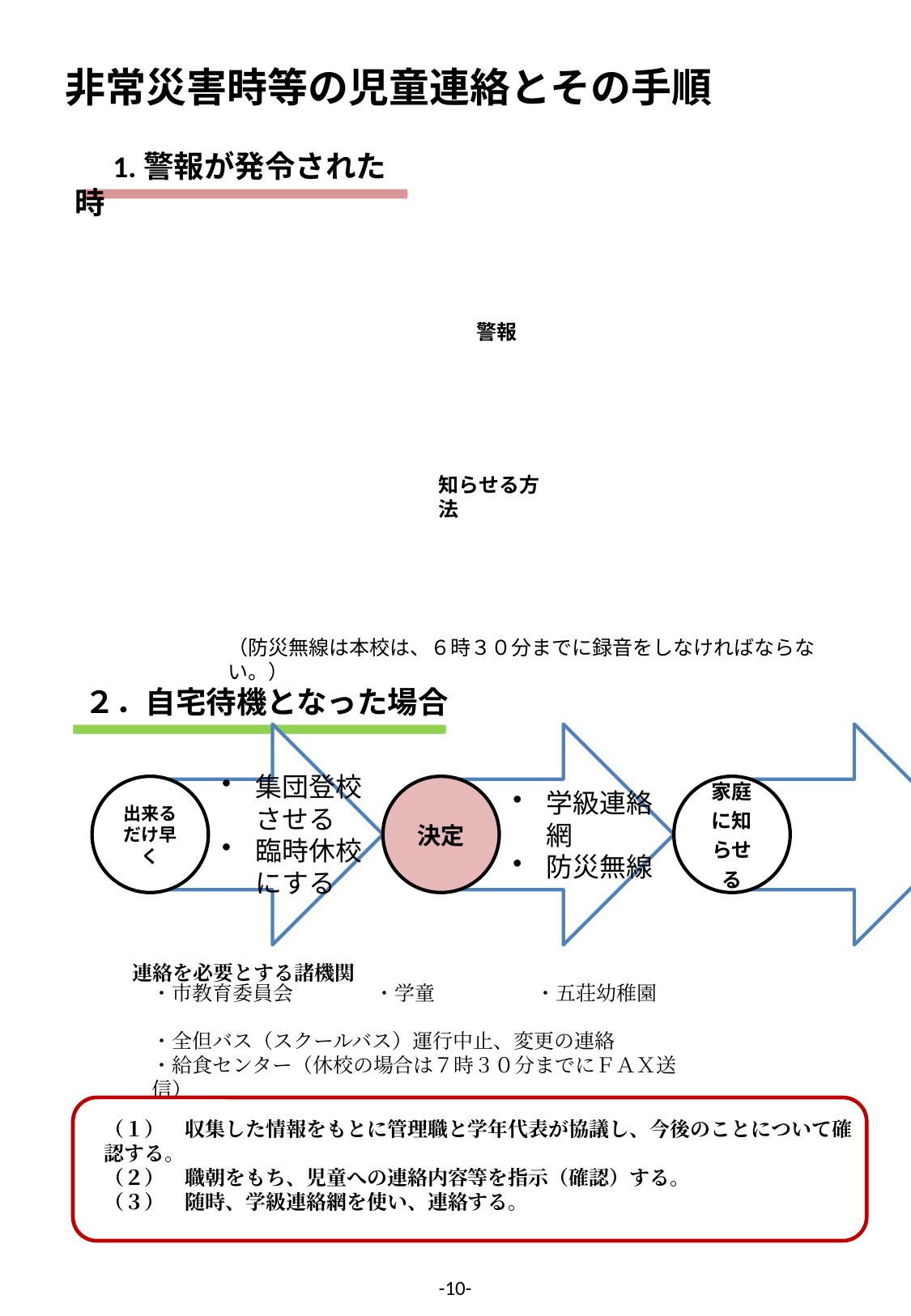

# 非常災害時等の児童連絡とその手順
　1.警報が発令された時

警報
知らせる方法
（防災無線は本校は、６時３０分までに録音をしなければならない。）
出来るだけ早く
集団登校させる
臨時休校にする
決定
学級連絡網
家庭に知らせる
防災無線
２．自宅待機となった場合

連絡を必要とする諸機関

・市教育委員会　　　　・学童　　　　　・五荘幼稚園
・全但バス（スクールバス）運行中止、変更の連絡
・給食センター（休校の場合は７時３０分までにＦＡＸ送信）

（１）　収集した情報をもとに管理職と学年代表が協議し、今後のことについて確認する。
（２）　職朝をもち、児童への連絡内容等を指示（確認）する。
（３）　随時、学級連絡網を使い、連絡する。
-10-